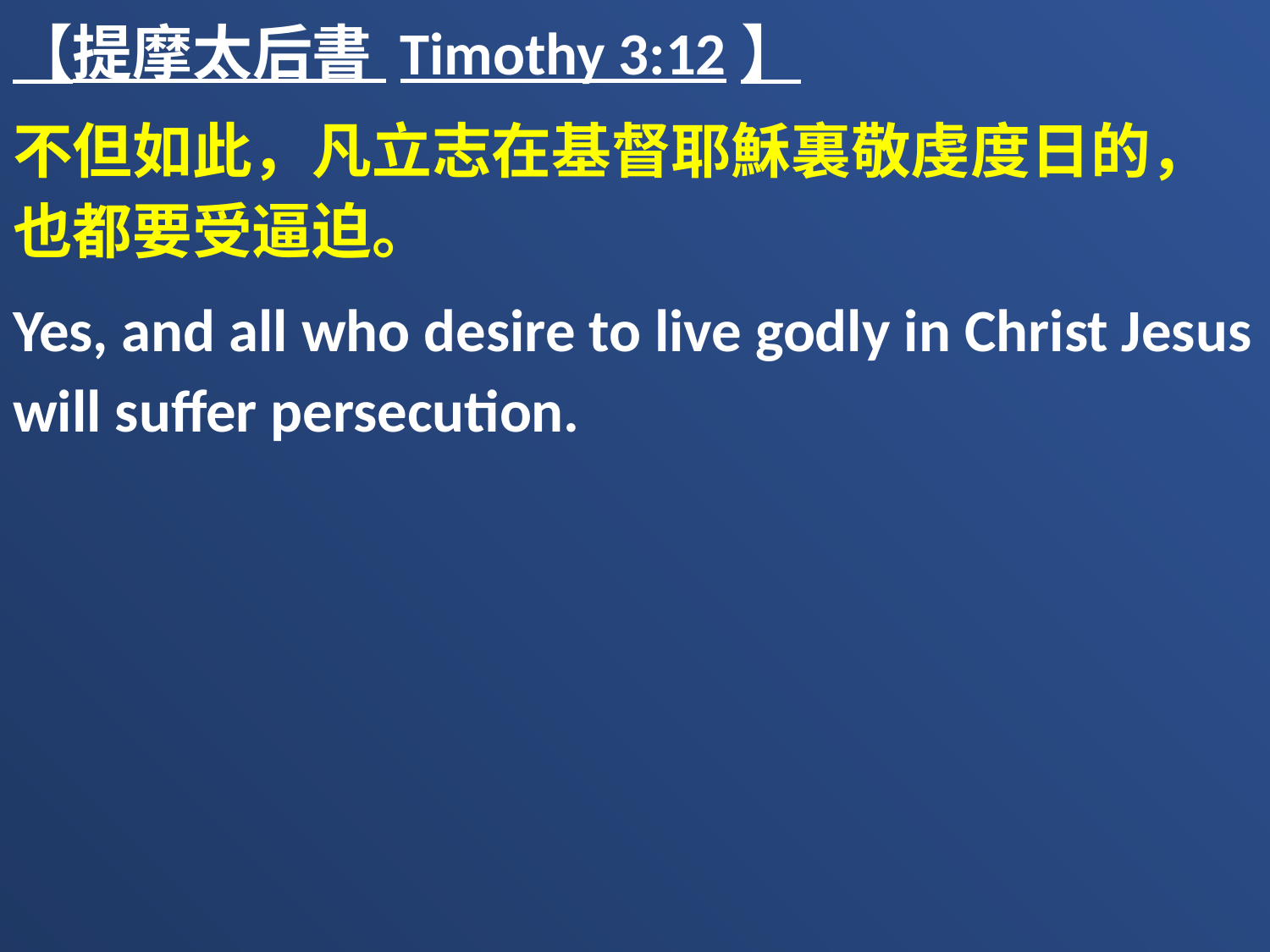

【提摩太后書 Timothy 3:12】
不但如此，凡立志在基督耶穌裏敬虔度日的，也都要受逼迫。
Yes, and all who desire to live godly in Christ Jesus will suffer persecution.